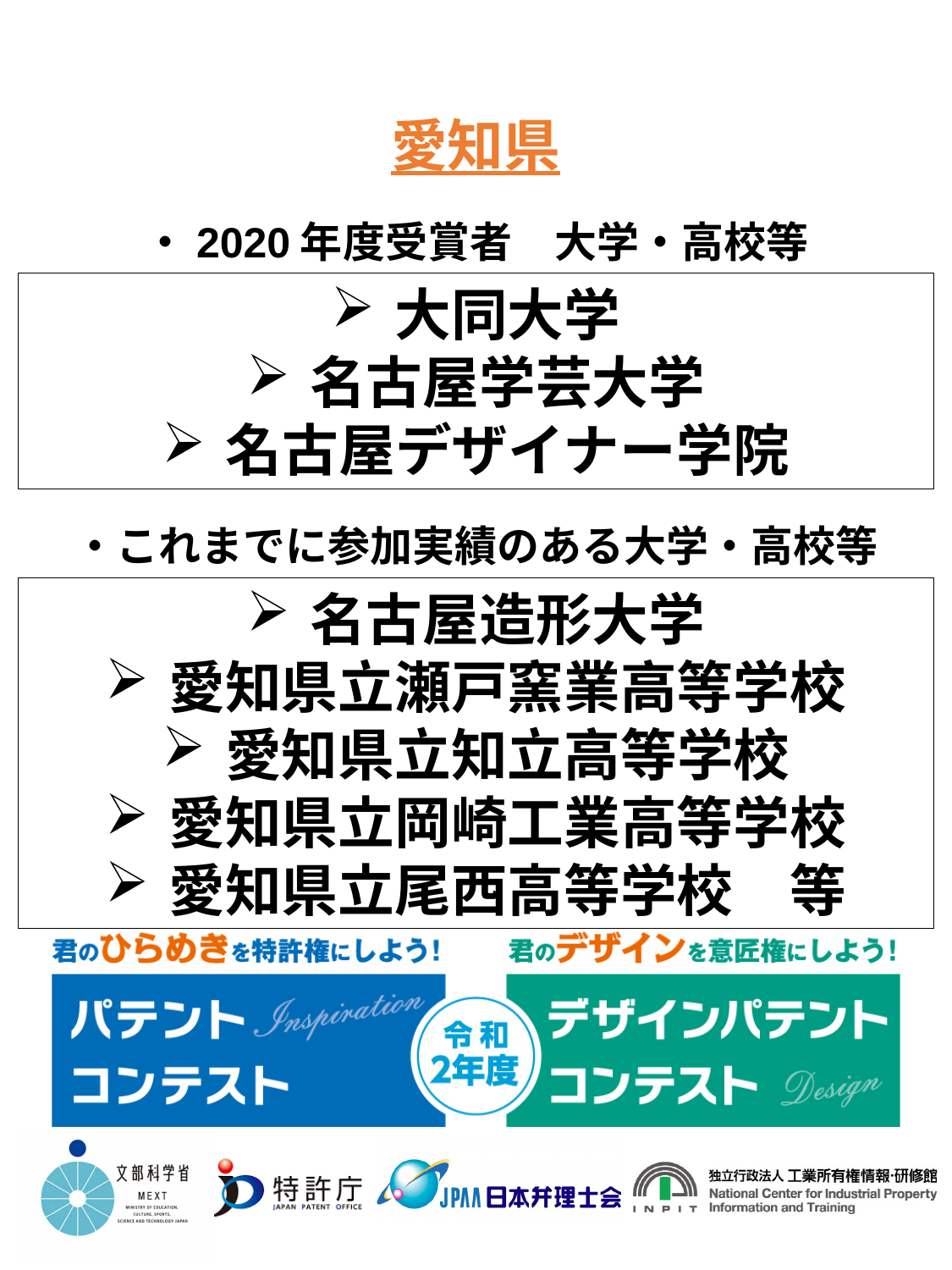

愛知県
・2020年度受賞者　大学・高校等
大同大学
名古屋学芸大学
名古屋デザイナー学院
・これまでに参加実績のある大学・高校等
名古屋造形大学
愛知県立瀬戸窯業高等学校
愛知県立知立高等学校
愛知県立岡崎工業高等学校
愛知県立尾西高等学校　等